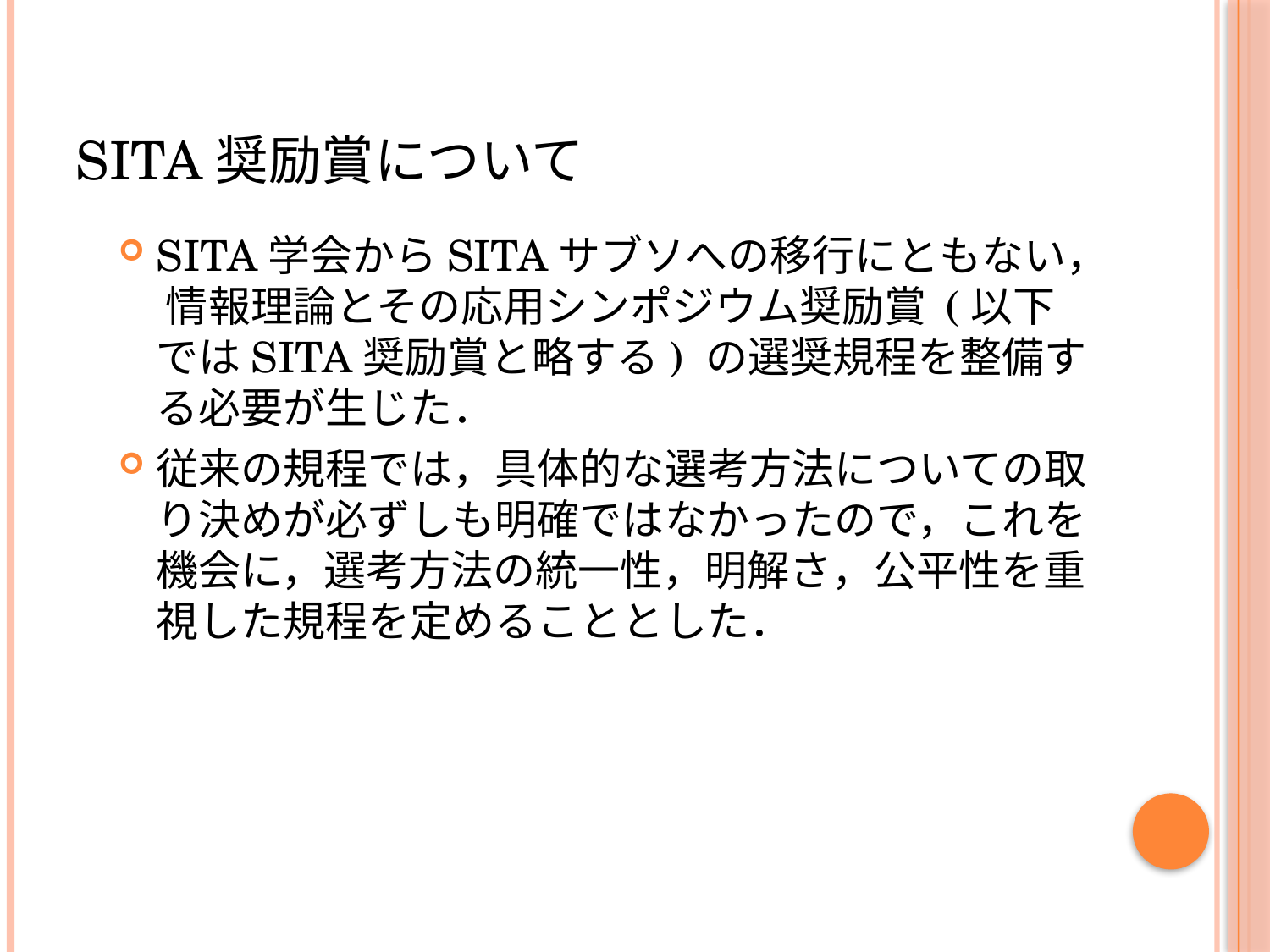

# SITA奨励賞について
SITA学会からSITAサブソへの移行にともない， 情報理論とその応用シンポジウム奨励賞 (以下ではSITA奨励賞と略する) の選奨規程を整備する必要が生じた．
従来の規程では，具体的な選考方法についての取り決めが必ずしも明確ではなかったので，これを機会に，選考方法の統一性，明解さ，公平性を重視した規程を定めることとした．